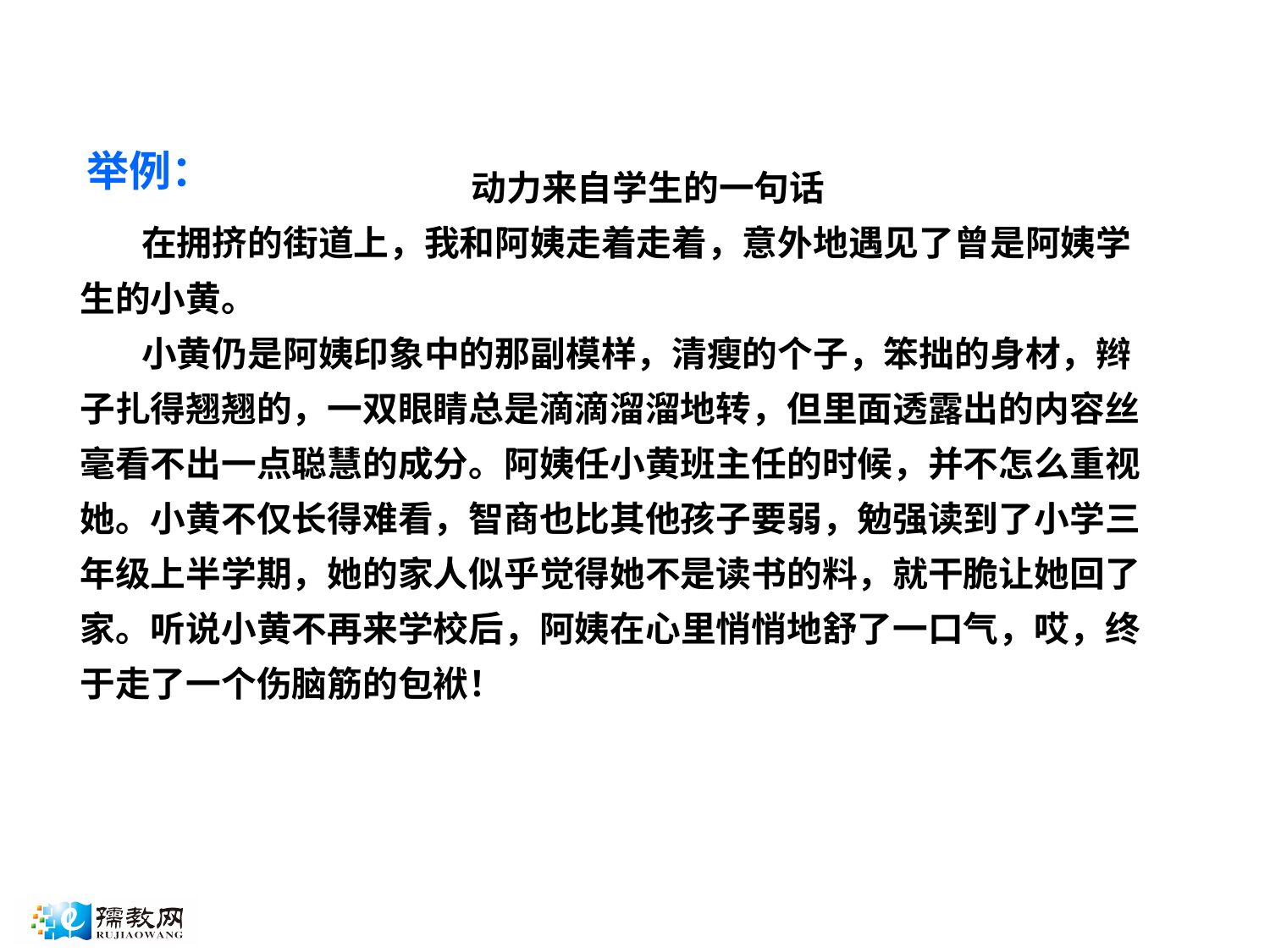

举例：
动力来自学生的一句话
在拥挤的街道上，我和阿姨走着走着，意外地遇见了曾是阿姨学生的小黄。
小黄仍是阿姨印象中的那副模样，清瘦的个子，笨拙的身材，辫子扎得翘翘的，一双眼睛总是滴滴溜溜地转，但里面透露出的内容丝毫看不出一点聪慧的成分。阿姨任小黄班主任的时候，并不怎么重视她。小黄不仅长得难看，智商也比其他孩子要弱，勉强读到了小学三年级上半学期，她的家人似乎觉得她不是读书的料，就干脆让她回了家。听说小黄不再来学校后，阿姨在心里悄悄地舒了一口气，哎，终于走了一个伤脑筋的包袱！